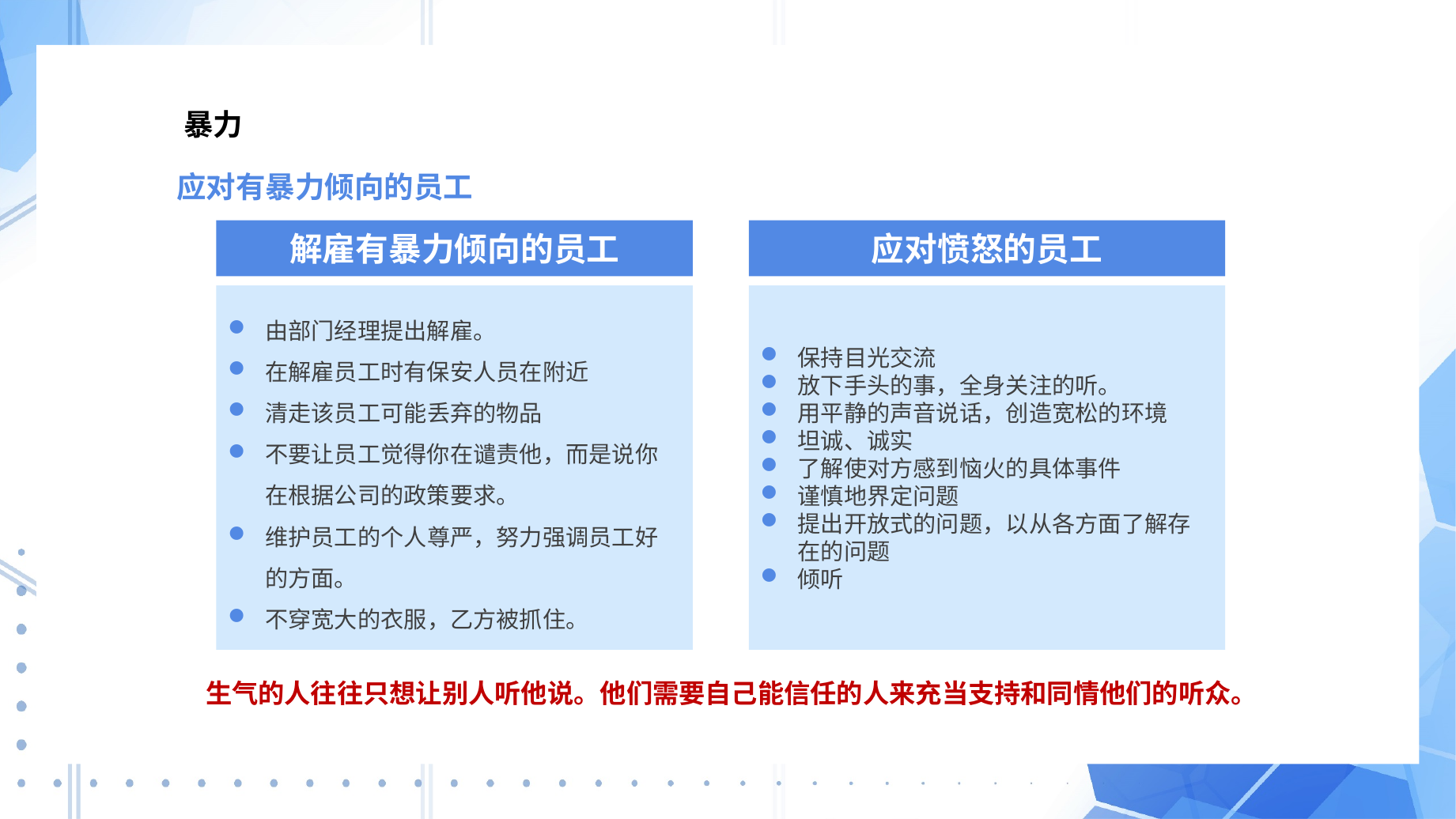

4
暴力
应对有暴力倾向的员工
解雇有暴力倾向的员工
应对愤怒的员工
由部门经理提出解雇。
在解雇员工时有保安人员在附近
清走该员工可能丢弃的物品
不要让员工觉得你在谴责他，而是说你在根据公司的政策要求。
维护员工的个人尊严，努力强调员工好的方面。
不穿宽大的衣服，乙方被抓住。
保持目光交流
放下手头的事，全身关注的听。
用平静的声音说话，创造宽松的环境
坦诚、诚实
了解使对方感到恼火的具体事件
谨慎地界定问题
提出开放式的问题，以从各方面了解存在的问题
倾听
生气的人往往只想让别人听他说。他们需要自己能信任的人来充当支持和同情他们的听众。